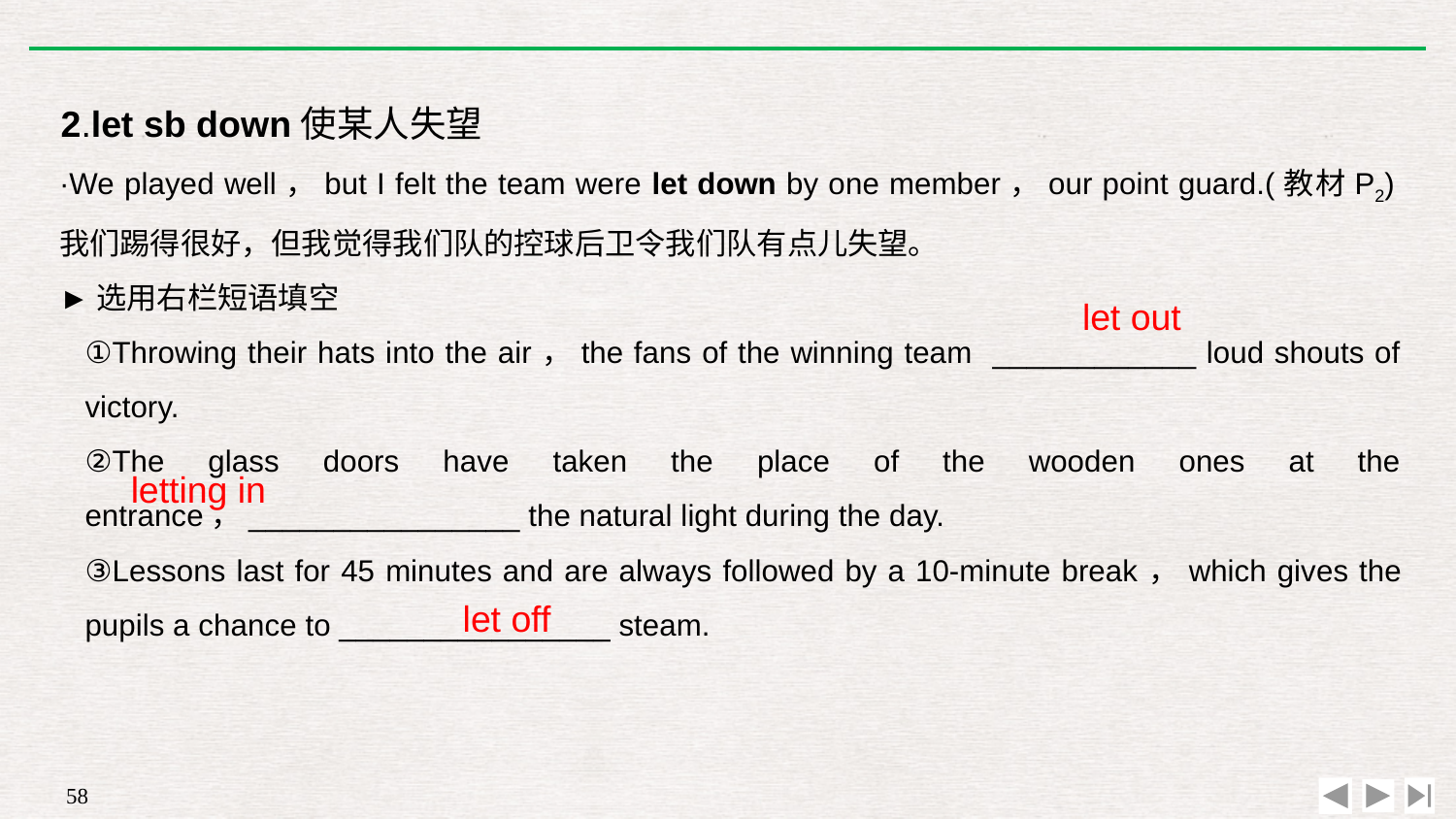

2.let sb down使某人失望
·We played well，but I felt the team were let down by one member，our point guard.(教材P2)我们踢得很好，但我觉得我们队的控球后卫令我们队有点儿失望。
►选用右栏短语填空
①Throwing their hats into the air，the fans of the winning team  ____________ loud shouts of victory.
②The glass doors have taken the place of the wooden ones at the entrance，________________ the natural light during the day.
③Lessons last for 45 minutes and are always followed by a 10-minute break，which gives the pupils a chance to ________________ steam.
let out
letting in
let off